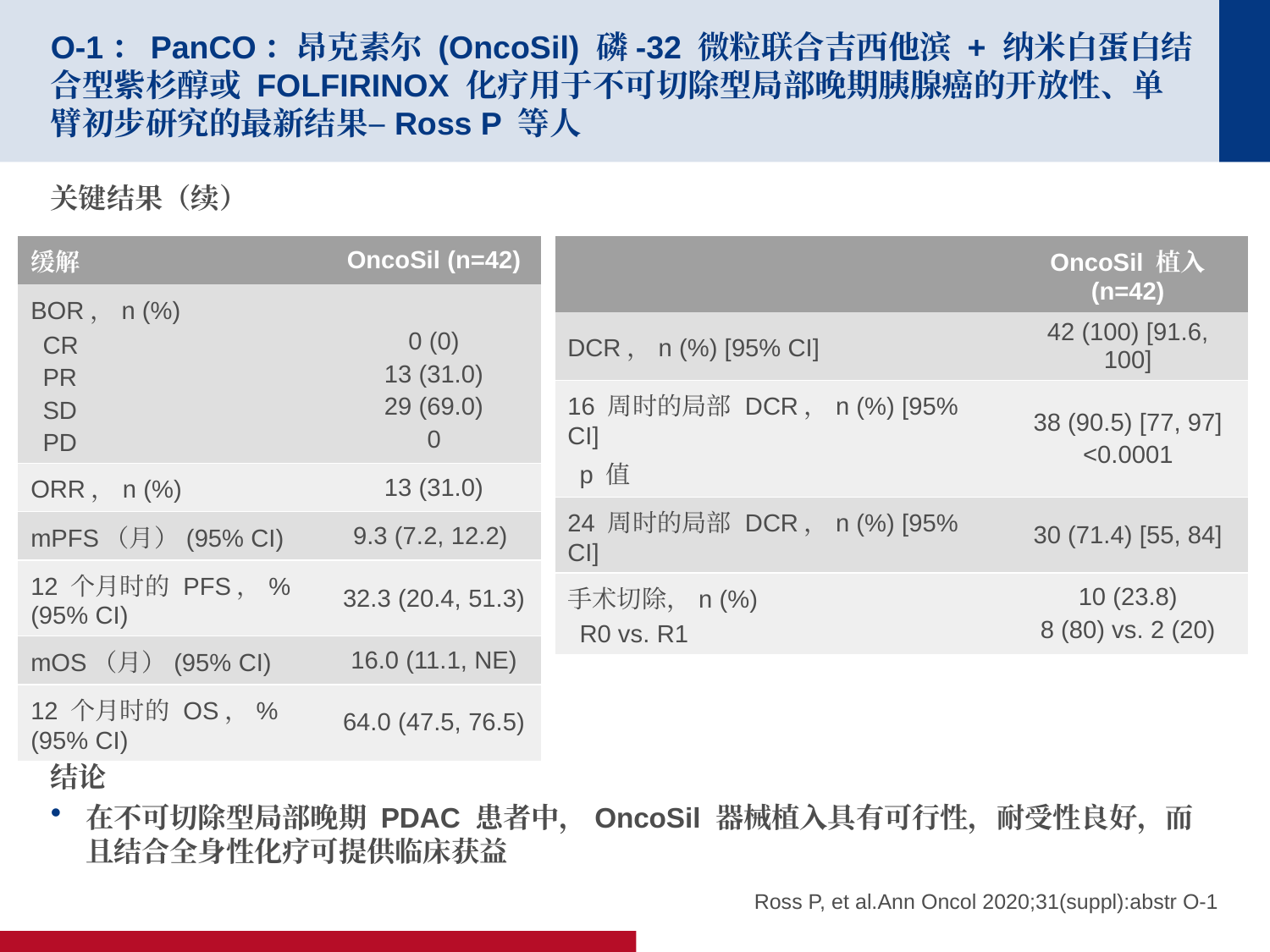

# O-1：PanCO：昂克素尔 (OncoSil) 磷-32 微粒联合吉西他滨 + 纳米白蛋白结合型紫杉醇或 FOLFIRINOX 化疗用于不可切除型局部晚期胰腺癌的开放性、单臂初步研究的最新结果–Ross P 等人
关键结果（续）

结论
在不可切除型局部晚期 PDAC 患者中，OncoSil 器械植入具有可行性，耐受性良好，而且结合全身性化疗可提供临床获益
| 缓解 | OncoSil (n=42) |
| --- | --- |
| BOR，n (%) CR PR SD PD | 0 (0) 13 (31.0) 29 (69.0) 0 |
| ORR，n (%) | 13 (31.0) |
| mPFS（月）(95% CI) | 9.3 (7.2, 12.2) |
| 12 个月时的 PFS，% (95% CI) | 32.3 (20.4, 51.3) |
| mOS（月）(95% CI) | 16.0 (11.1, NE) |
| 12 个月时的 OS，% (95% CI) | 64.0 (47.5, 76.5) |
|  | OncoSil 植入 (n=42) |
| --- | --- |
| DCR，n (%) [95% CI] | 42 (100) [91.6, 100] |
| 16 周时的局部 DCR，n (%) [95% CI] p 值 | 38 (90.5) [77, 97] <0.0001 |
| 24 周时的局部 DCR，n (%) [95% CI] | 30 (71.4) [55, 84] |
| 手术切除，n (%) R0 vs. R1 | 10 (23.8) 8 (80) vs. 2 (20) |
Ross P, et al.Ann Oncol 2020;31(suppl):abstr O-1